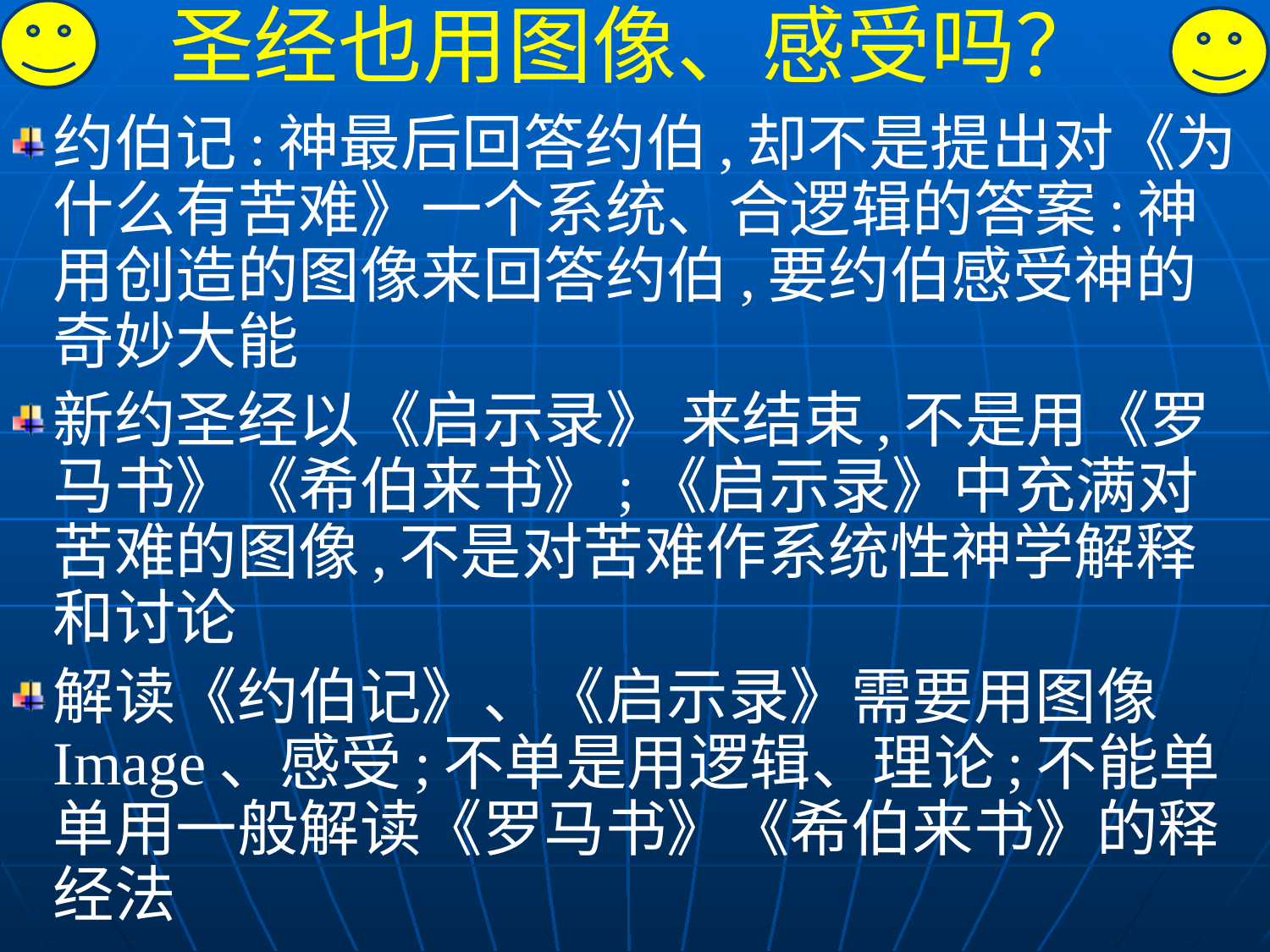

圣经也用图像、感受吗？

约伯记:神最后回答约伯,却不是提出对《为什么有苦难》一个系统、合逻辑的答案:神用创造的图像来回答约伯,要约伯感受神的奇妙大能
新约圣经以《启示录》 来结束,不是用《罗马书》《希伯来书》;《启示录》中充满对苦难的图像,不是对苦难作系统性神学解释和讨论
解读《约伯记》、《启示录》需要用图像Image、感受;不单是用逻辑、理论;不能单单用一般解读《罗马书》《希伯来书》的释经法